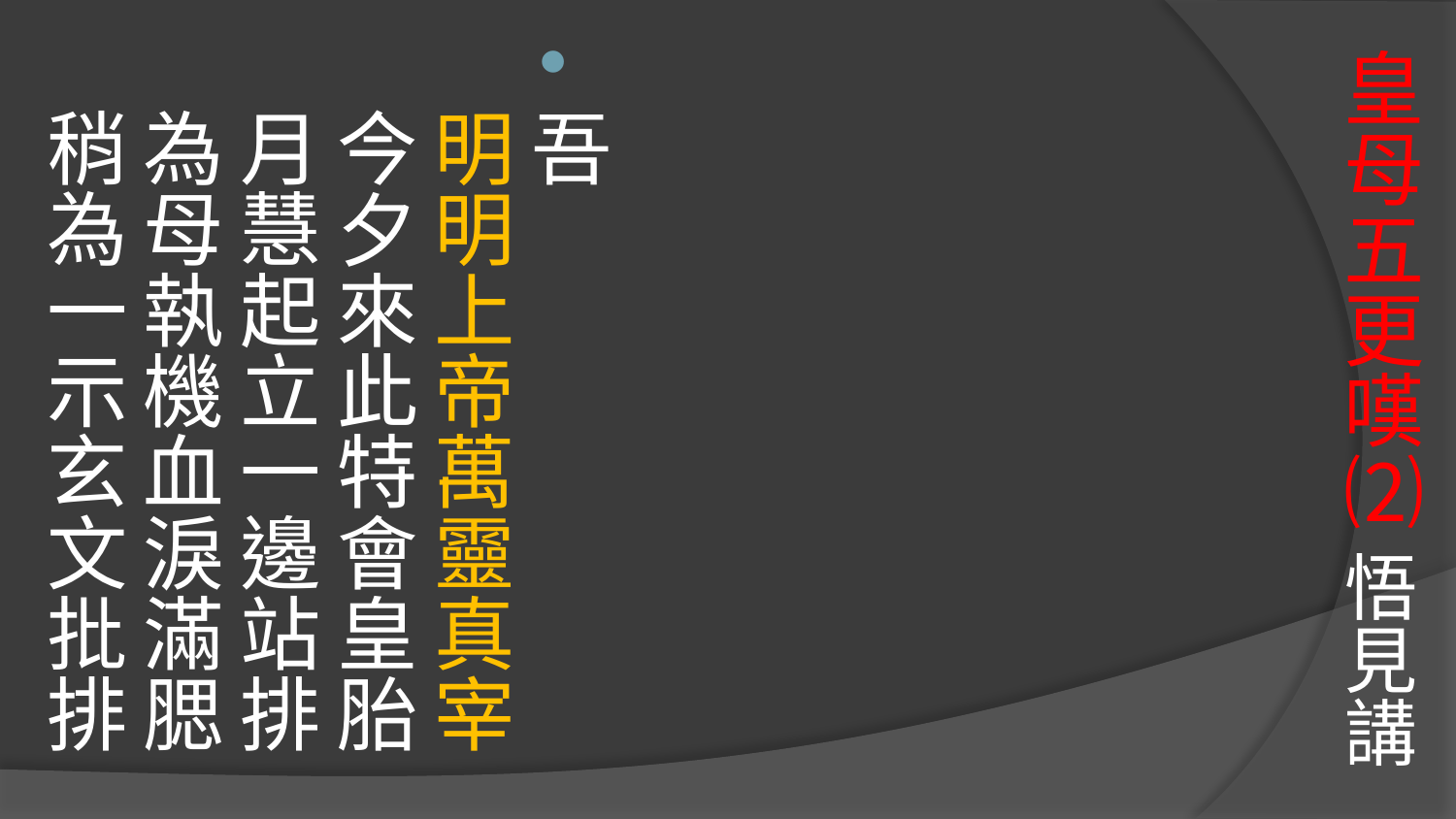

# 皇母五更嘆⑵ 悟見講
吾 
明明上帝萬靈真宰 今夕來此特會皇胎
月慧起立一邊站排 為母執機血淚滿腮
稍為一示玄文批排